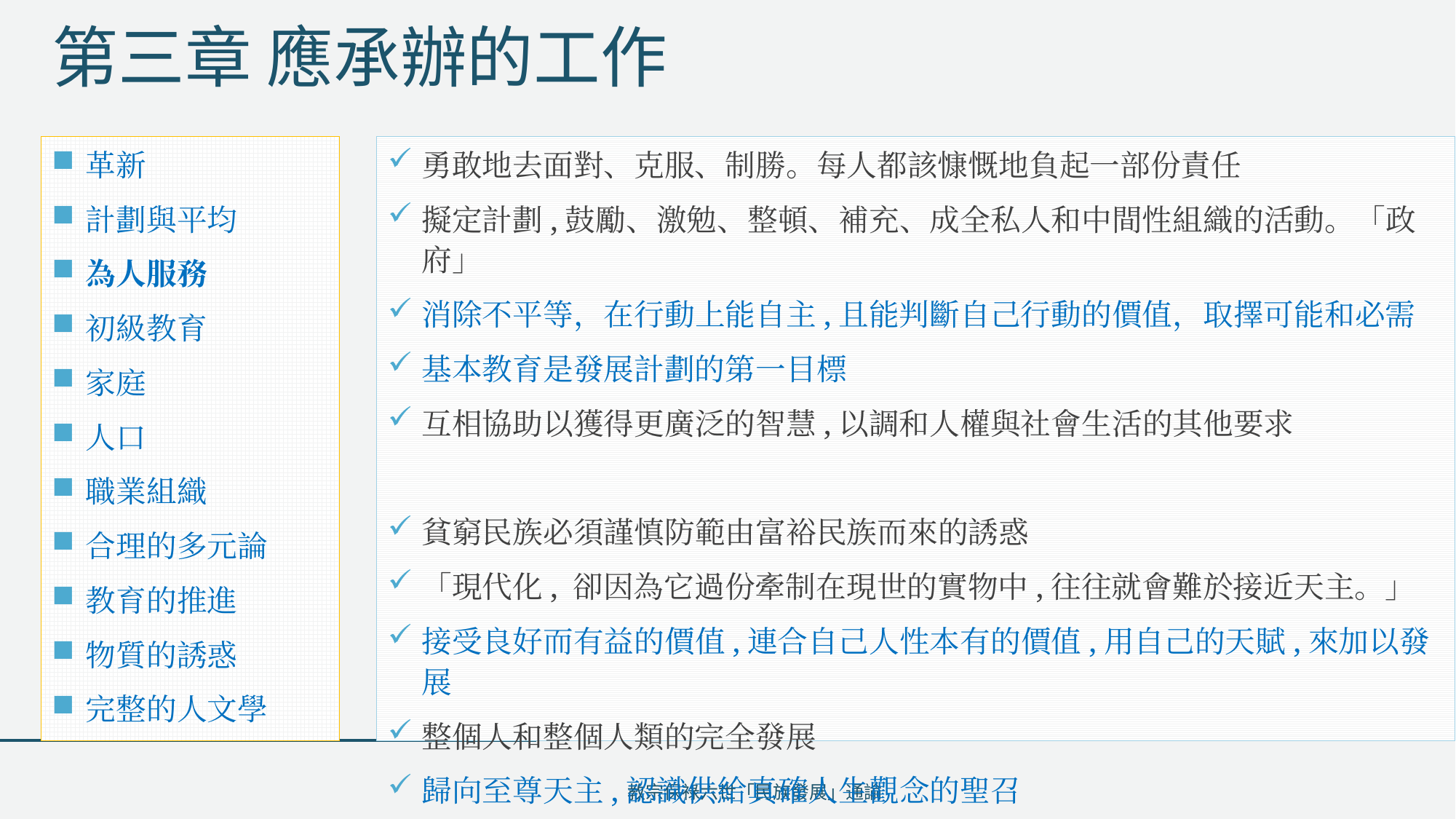

# 第三章 應承辦的工作
革新
計劃與平均
為人服務
初級教育
家庭
人口
職業組織
合理的多元論
教育的推進
物質的誘惑
完整的人文學
勇敢地去面對、克服、制勝。每人都該慷慨地負起一部份責任
擬定計劃,鼓勵、激勉、整頓、補充、成全私人和中間性組織的活動。「政府」
消除不平等，在行動上能自主,且能判斷自己行動的價值，取擇可能和必需
基本教育是發展計劃的第一目標
互相協助以獲得更廣泛的智慧,以調和人權與社會生活的其他要求

貧窮民族必須謹慎防範由富裕民族而來的誘惑
「現代化, 卻因為它過份牽制在現世的實物中,往往就會難於接近天主。」
接受良好而有益的價值,連合自己人性本有的價值,用自己的天賦,來加以發展
整個人和整個人類的完全發展
歸向至尊天主,認識供給真確人生觀念的聖召

教宗保祿六世「民族發展」通諭